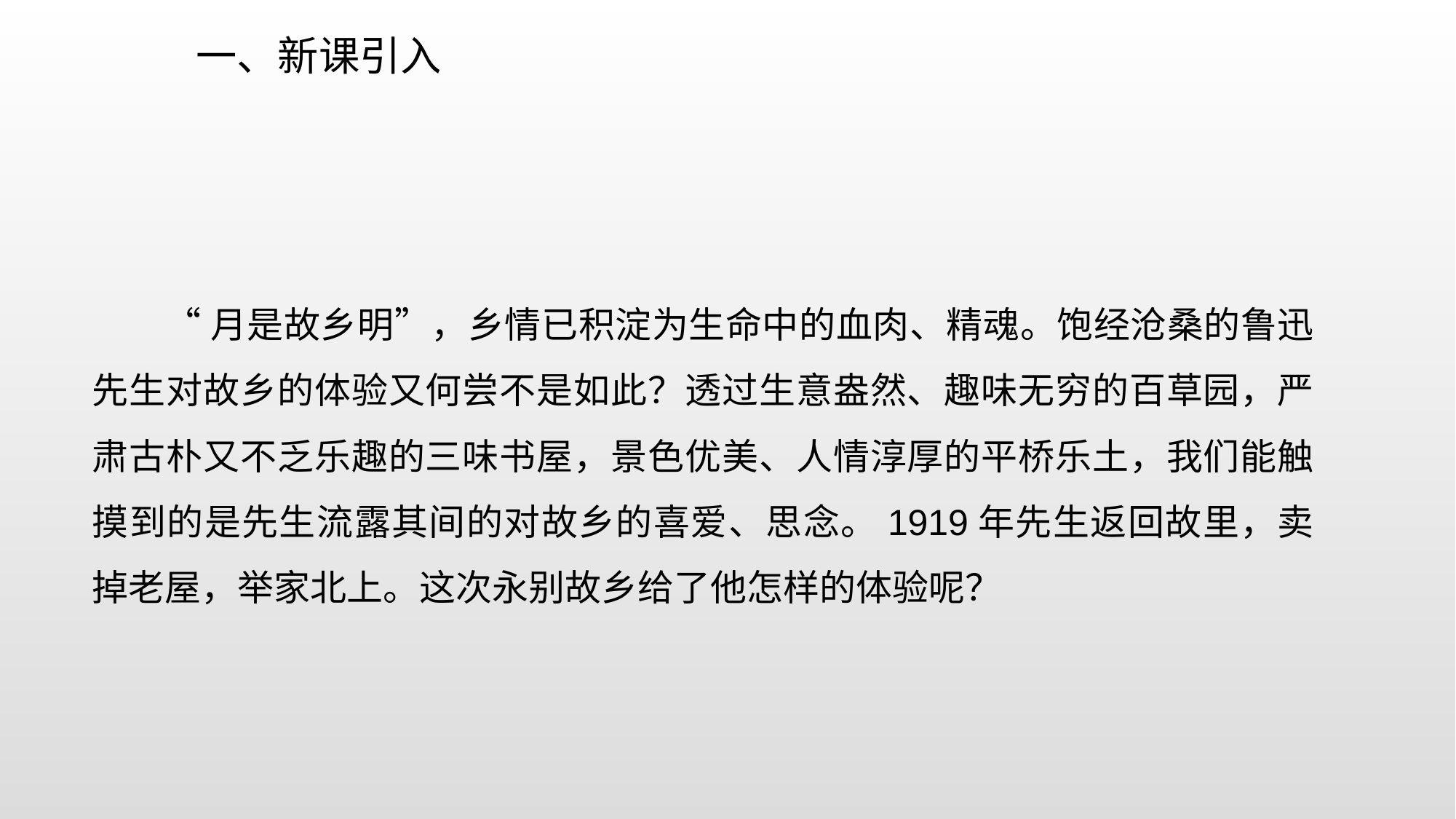

一、新课引入

“月是故乡明”，乡情已积淀为生命中的血肉、精魂。饱经沧桑的鲁迅先生对故乡的体验又何尝不是如此？透过生意盎然、趣味无穷的百草园，严肃古朴又不乏乐趣的三味书屋，景色优美、人情淳厚的平桥乐土，我们能触摸到的是先生流露其间的对故乡的喜爱、思念。1919年先生返回故里，卖掉老屋，举家北上。这次永别故乡给了他怎样的体验呢？